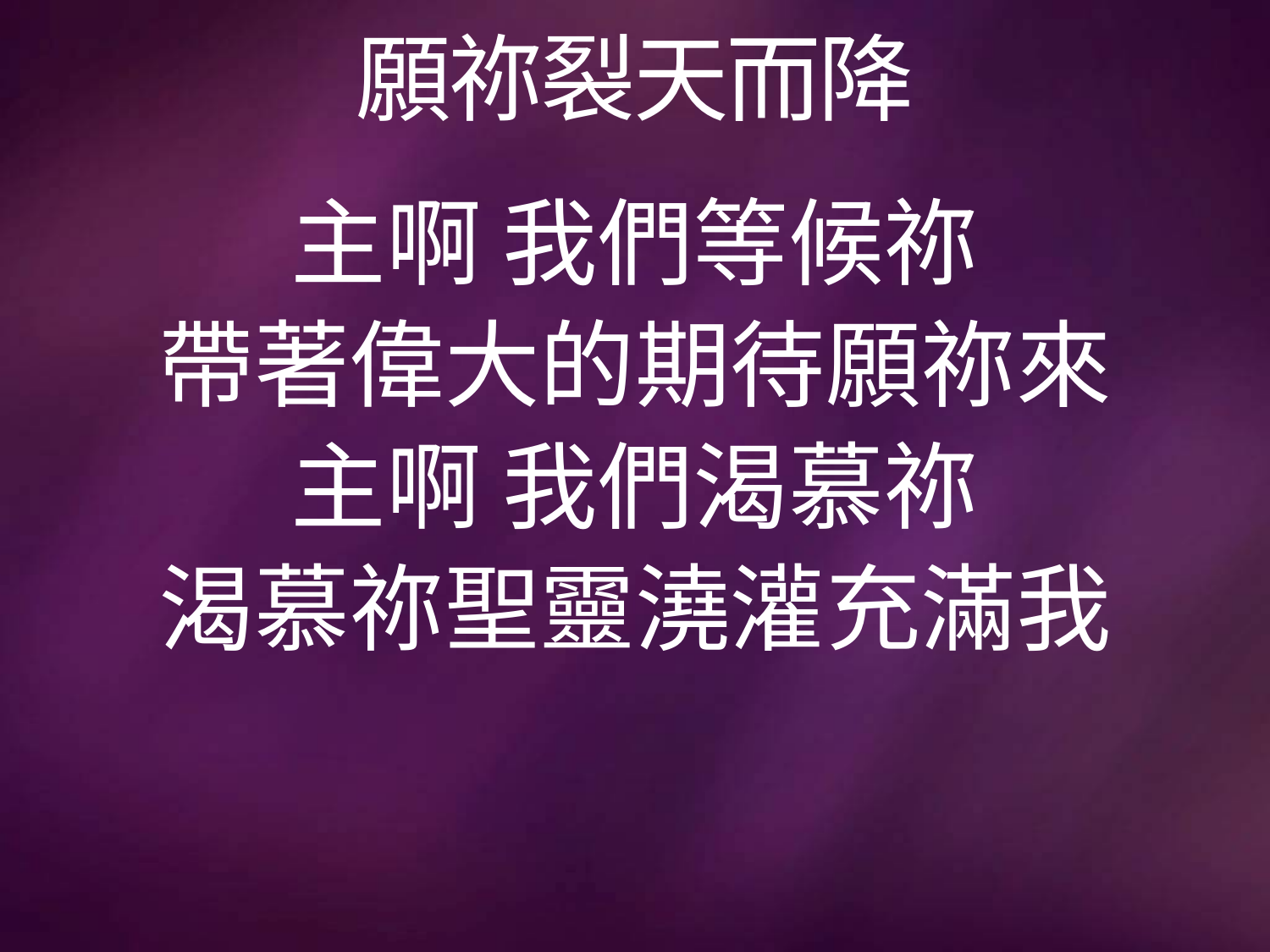

# 願祢裂天而降
主啊 我們等候祢
帶著偉大的期待願祢來
主啊 我們渴慕祢
渴慕祢聖靈澆灌充滿我